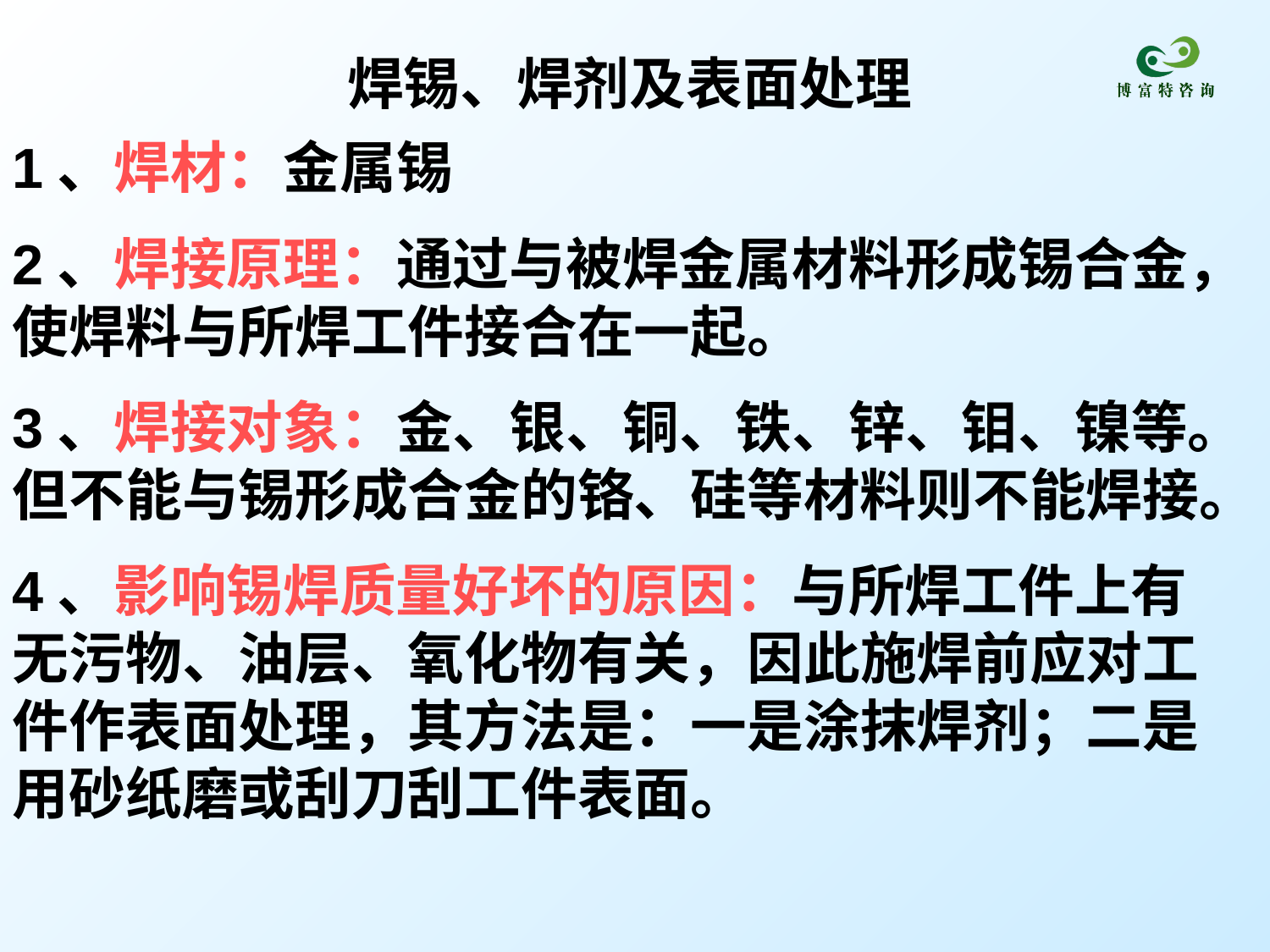

焊锡、焊剂及表面处理
1、焊材：金属锡
2、焊接原理：通过与被焊金属材料形成锡合金，使焊料与所焊工件接合在一起。
3、焊接对象：金、银、铜、铁、锌、钼、镍等。但不能与锡形成合金的铬、硅等材料则不能焊接。
4、影响锡焊质量好坏的原因：与所焊工件上有无污物、油层、氧化物有关，因此施焊前应对工件作表面处理，其方法是：一是涂抹焊剂；二是用砂纸磨或刮刀刮工件表面。